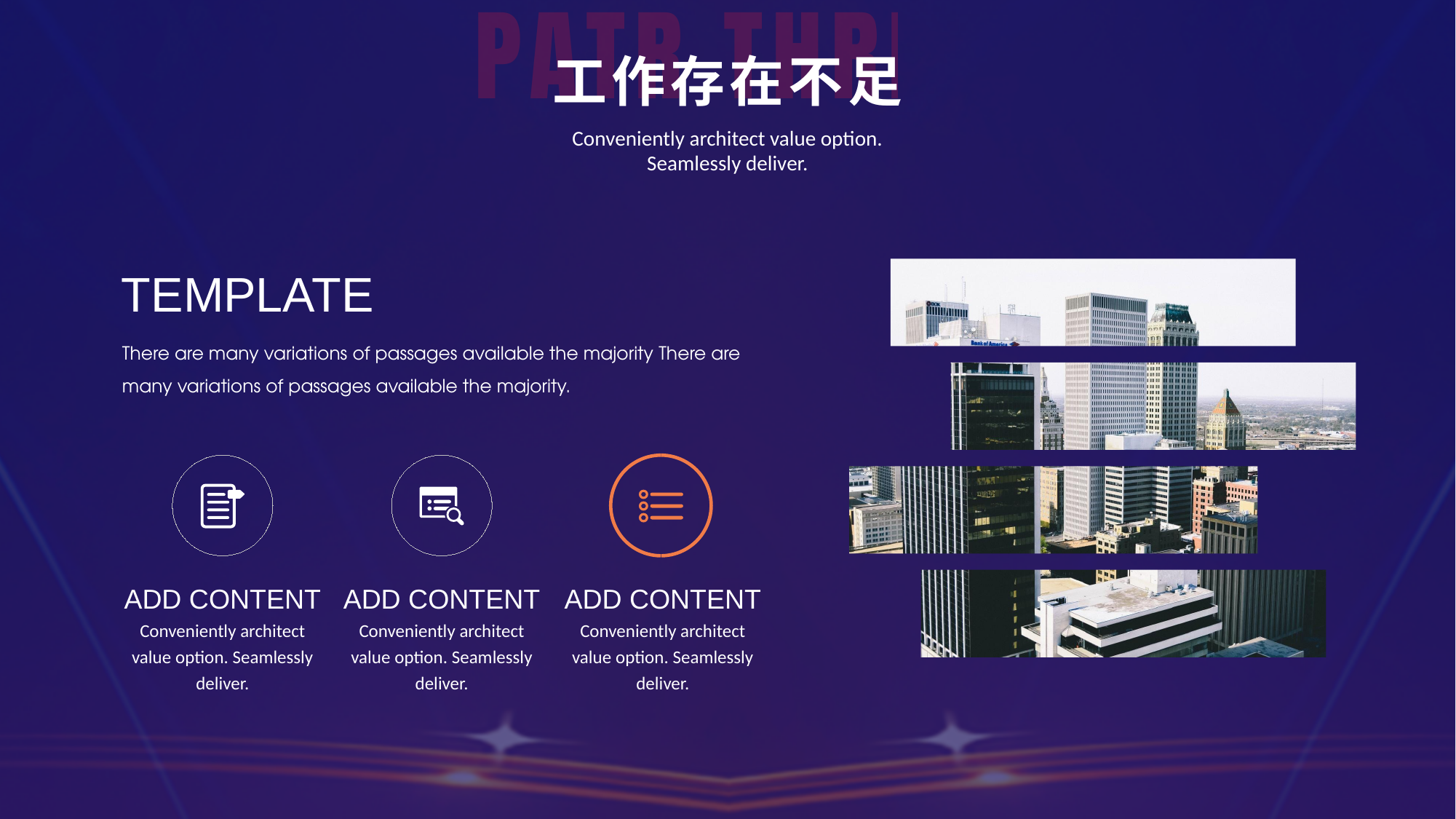

PATR THREE
工作存在不足
Conveniently architect value option. Seamlessly deliver.
TEMPLATE

There are many variations of passages available the majority There are many variations of passages available the majority.

ADD CONTENT
Conveniently architect value option. Seamlessly deliver.
ADD CONTENT
Conveniently architect value option. Seamlessly deliver.
ADD CONTENT
Conveniently architect value option. Seamlessly deliver.